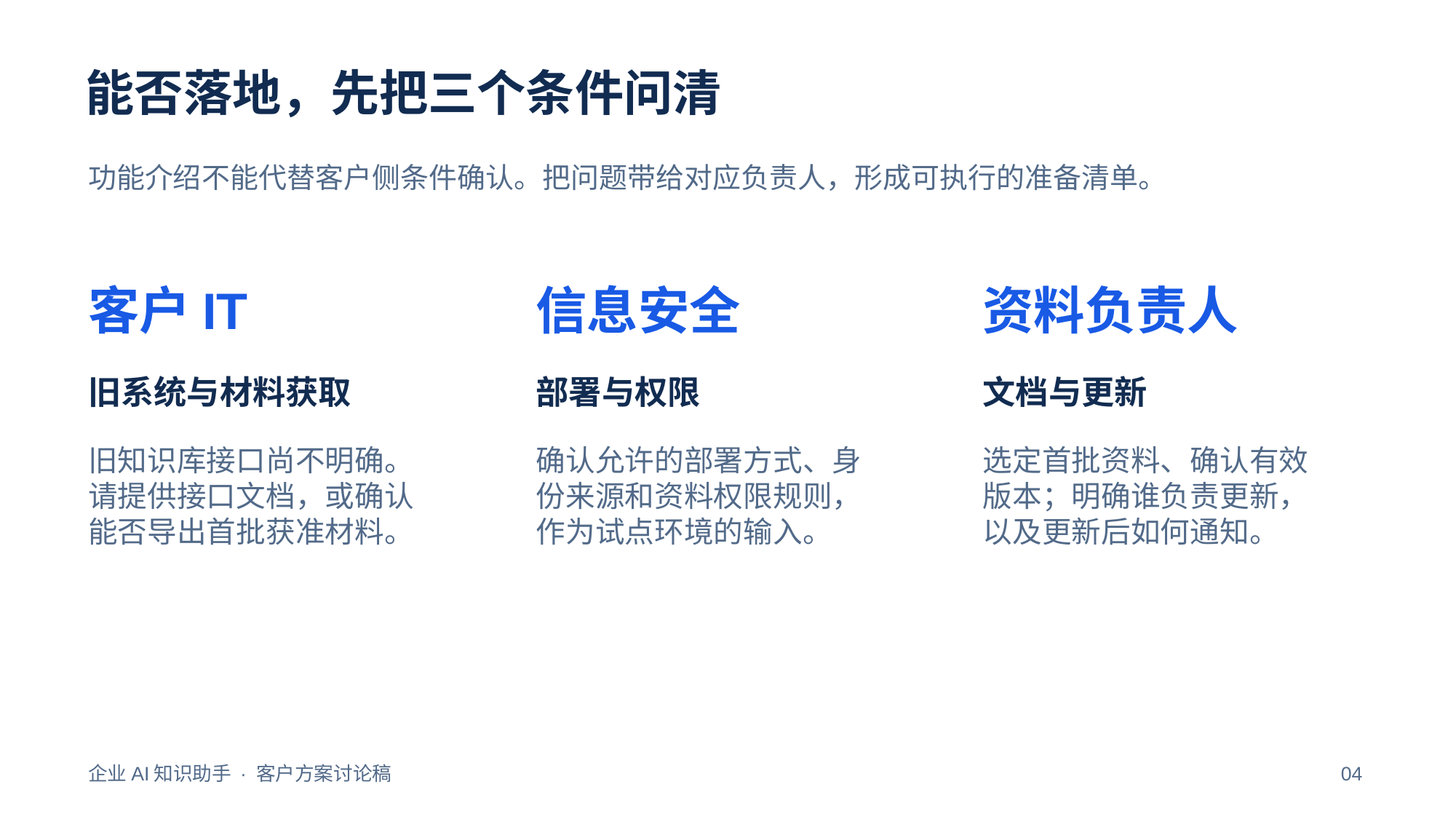

能否落地，先把三个条件问清
功能介绍不能代替客户侧条件确认。把问题带给对应负责人，形成可执行的准备清单。
客户IT
信息安全
资料负责人
旧系统与材料获取
部署与权限
文档与更新
旧知识库接口尚不明确。请提供接口文档，或确认能否导出首批获准材料。
确认允许的部署方式、身份来源和资料权限规则，作为试点环境的输入。
选定首批资料、确认有效版本；明确谁负责更新，以及更新后如何通知。
企业AI知识助手 · 客户方案讨论稿
04